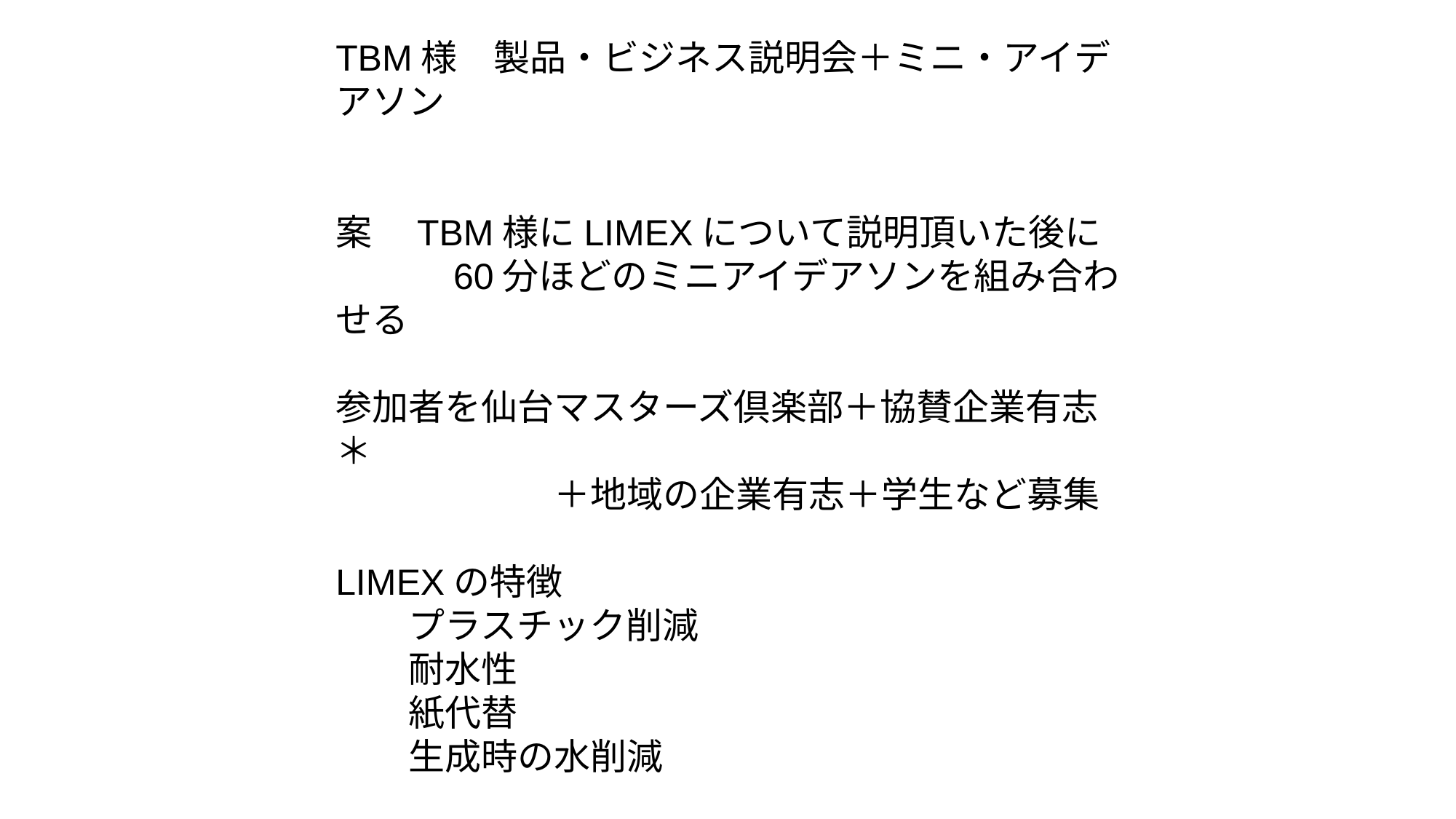

TBM様　製品・ビジネス説明会＋ミニ・アイデアソン

案　TBM様にLIMEXについて説明頂いた後に
　　　60分ほどのミニアイデアソンを組み合わせる

参加者を仙台マスターズ倶楽部＋協賛企業有志＊
　　　　　　＋地域の企業有志＋学生など募集

LIMEXの特徴
　　プラスチック削減
　　耐水性
　　紙代替
　　生成時の水削減